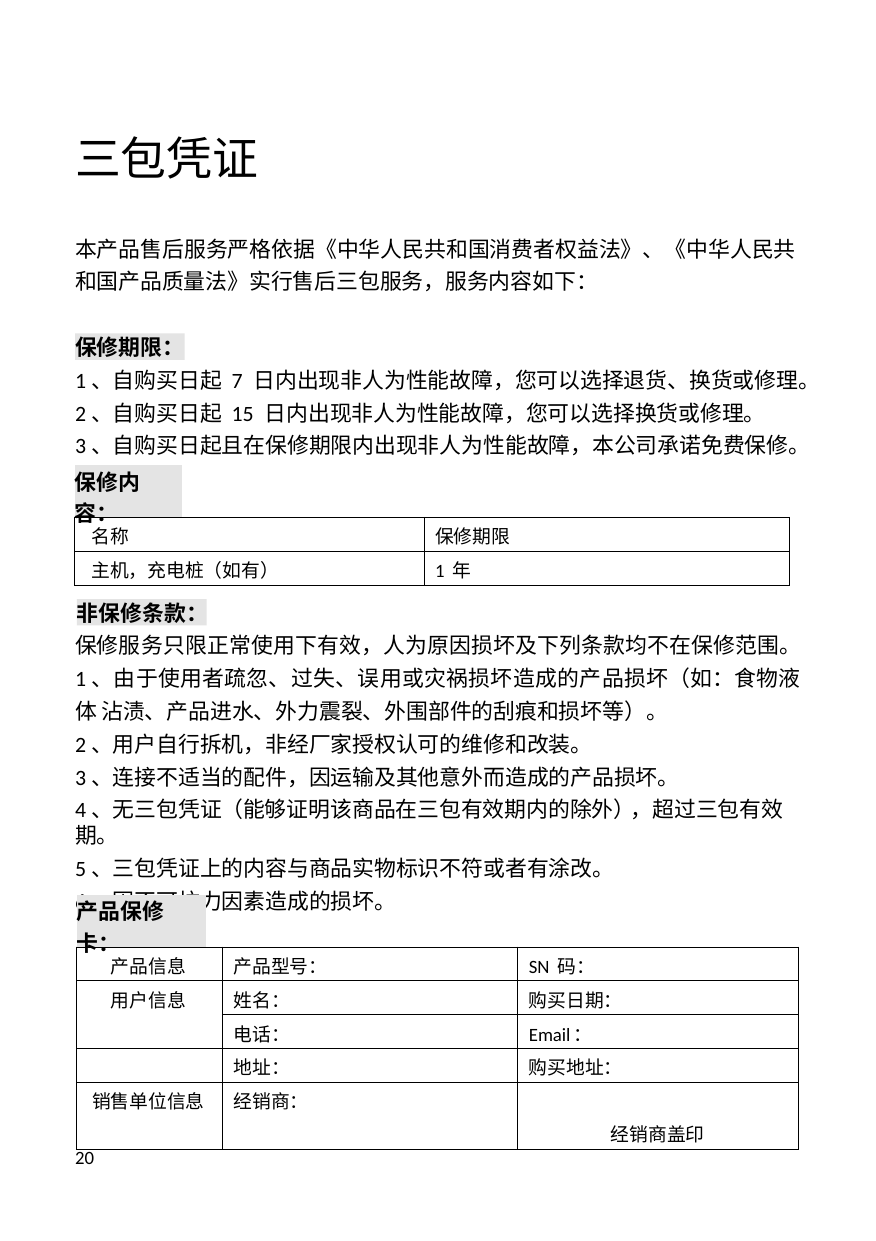

# 三包凭证
本产品售后服务严格依据《中华人民共和国消费者权益法》、《中华人民共 和国产品质量法》实行售后三包服务，服务内容如下：
保修期限：
1、自购买日起 7 日内出现非人为性能故障，您可以选择退货、换货或修理。
2、自购买日起 15 日内出现非人为性能故障，您可以选择换货或修理。
3、自购买日起且在保修期限内出现非人为性能故障，本公司承诺免费保修。
| 保修内容： |  |  |
| --- | --- | --- |
| 名称 |  | 保修期限 |
| 主机，充电桩（如有） |  | 1 年 |
非保修条款：
保修服务只限正常使用下有效，人为原因损坏及下列条款均不在保修范围。 1、由于使用者疏忽、过失、误用或灾祸损坏造成的产品损坏（如：食物液体 沾渍、产品进水、外力震裂、外围部件的刮痕和损坏等）。
2、用户自行拆机，非经厂家授权认可的维修和改装。
3、连接不适当的配件，因运输及其他意外而造成的产品损坏。
4、无三包凭证（能够证明该商品在三包有效期内的除外），超过三包有效期。
5、三包凭证上的内容与商品实物标识不符或者有涂改。
6、因不可抗力因素造成的损坏。
| 产品保修卡： |  |  |  |
| --- | --- | --- | --- |
| 产品信息 |  | 产品型号： | SN 码： |
| 用户信息 |  | 姓名： | 购买日期： |
|  |  | 电话： | Email： |
|  |  | 地址： | 购买地址： |
| 销售单位信息 |  | 经销商： | 经销商盖印 |
20